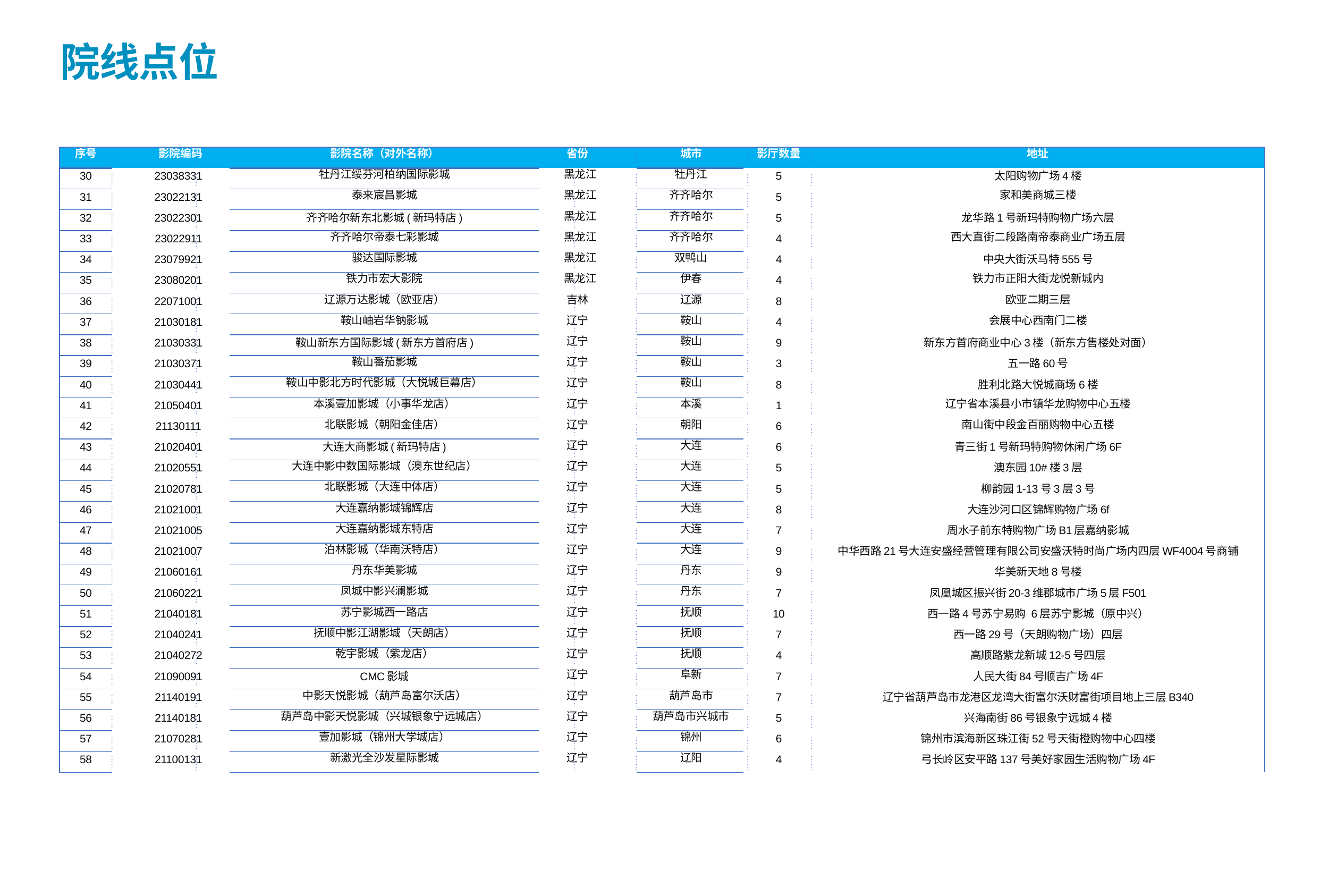

# 院线点位
| 序号 | 影院编码 | 影院名称（对外名称） | 省份 | 城市 | 影厅数量 | 地址 |
| --- | --- | --- | --- | --- | --- | --- |
| 30 | 23038331 | 牡丹江绥芬河柏纳国际影城 | 黑龙江 | 牡丹江 | 5 | 太阳购物广场4楼 |
| 31 | 23022131 | 泰来宸昌影城 | 黑龙江 | 齐齐哈尔 | 5 | 家和美商城三楼 |
| 32 | 23022301 | 齐齐哈尔新东北影城(新玛特店) | 黑龙江 | 齐齐哈尔 | 5 | 龙华路1号新玛特购物广场六层 |
| 33 | 23022911 | 齐齐哈尔帝泰七彩影城 | 黑龙江 | 齐齐哈尔 | 4 | 西大直街二段路南帝泰商业广场五层 |
| 34 | 23079921 | 骏达国际影城 | 黑龙江 | 双鸭山 | 4 | 中央大街沃马特555号 |
| 35 | 23080201 | 铁力市宏大影院 | 黑龙江 | 伊春 | 4 | 铁力市正阳大街龙悦新城内 |
| 36 | 22071001 | 辽源万达影城（欧亚店） | 吉林 | 辽源 | 8 | 欧亚二期三层 |
| 37 | 21030181 | 鞍山岫岩华钠影城 | 辽宁 | 鞍山 | 4 | 会展中心西南门二楼 |
| 38 | 21030331 | 鞍山新东方国际影城(新东方首府店) | 辽宁 | 鞍山 | 9 | 新东方首府商业中心3楼（新东方售楼处对面） |
| 39 | 21030371 | 鞍山番茄影城 | 辽宁 | 鞍山 | 3 | 五一路60号 |
| 40 | 21030441 | 鞍山中影北方时代影城（大悦城巨幕店） | 辽宁 | 鞍山 | 8 | 胜利北路大悦城商场6楼 |
| 41 | 21050401 | 本溪壹加影城（小事华龙店） | 辽宁 | 本溪 | 1 | 辽宁省本溪县小市镇华龙购物中心五楼 |
| 42 | 21130111 | 北联影城（朝阳金佳店） | 辽宁 | 朝阳 | 6 | 南山街中段金百丽购物中心五楼 |
| 43 | 21020401 | 大连大商影城(新玛特店) | 辽宁 | 大连 | 6 | 青三街1号新玛特购物休闲广场6F |
| 44 | 21020551 | 大连中影中数国际影城（澳东世纪店） | 辽宁 | 大连 | 5 | 澳东园10#楼3层 |
| 45 | 21020781 | 北联影城（大连中体店） | 辽宁 | 大连 | 5 | 柳韵园1-13号3层3号 |
| 46 | 21021001 | 大连嘉纳影城锦辉店 | 辽宁 | 大连 | 8 | 大连沙河口区锦辉购物广场6f |
| 47 | 21021005 | 大连嘉纳影城东特店 | 辽宁 | 大连 | 7 | 周水子前东特购物广场B1层嘉纳影城 |
| 48 | 21021007 | 泊林影城（华南沃特店） | 辽宁 | 大连 | 9 | 中华西路21号大连安盛经营管理有限公司安盛沃特时尚广场内四层WF4004号商铺 |
| 49 | 21060161 | 丹东华美影城 | 辽宁 | 丹东 | 9 | 华美新天地8号楼 |
| 50 | 21060221 | 凤城中影兴澜影城 | 辽宁 | 丹东 | 7 | 凤凰城区振兴街20-3维郡城市广场5层F501 |
| 51 | 21040181 | 苏宁影城西一路店 | 辽宁 | 抚顺 | 10 | 西一路4号苏宁易购 6层苏宁影城（原中兴） |
| 52 | 21040241 | 抚顺中影江湖影城（天朗店） | 辽宁 | 抚顺 | 7 | 西一路29号（天朗购物广场）四层 |
| 53 | 21040272 | 乾宇影城（紫龙店） | 辽宁 | 抚顺 | 4 | 高顺路紫龙新城12-5号四层 |
| 54 | 21090091 | CMC影城 | 辽宁 | 阜新 | 7 | 人民大街84号顺吉广场4F |
| 55 | 21140191 | 中影天悦影城（葫芦岛富尔沃店） | 辽宁 | 葫芦岛市 | 7 | 辽宁省葫芦岛市龙港区龙湾大街富尔沃财富街项目地上三层B340 |
| 56 | 21140181 | 葫芦岛中影天悦影城（兴城银象宁远城店） | 辽宁 | 葫芦岛市兴城市 | 5 | 兴海南街86号银象宁远城4楼 |
| 57 | 21070281 | 壹加影城（锦州大学城店） | 辽宁 | 锦州 | 6 | 锦州市滨海新区珠江街52号天街橙购物中心四楼 |
| 58 | 21100131 | 新激光全沙发星际影城 | 辽宁 | 辽阳 | 4 | 弓长岭区安平路137号美好家园生活购物广场4F |